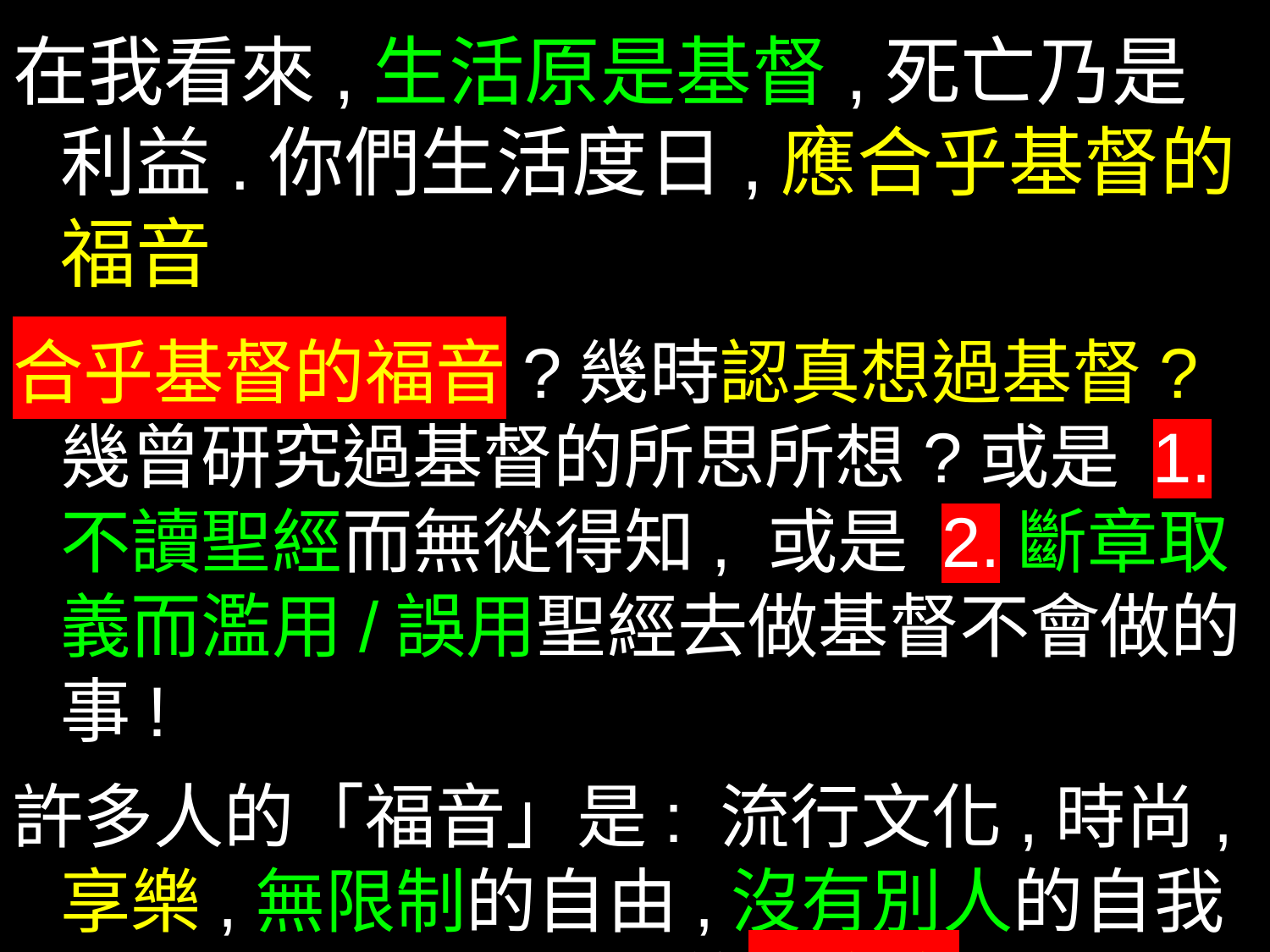

在我看來,生活原是基督,死亡乃是利益.你們生活度日,應合乎基督的福音
合乎基督的福音?幾時認真想過基督?幾曾研究過基督的所思所想?或是 1.不讀聖經而無從得知, 或是 2.斷章取義而濫用/誤用聖經去做基督不會做的事!
許多人的「福音」是: 流行文化,時尚,享樂,無限制的自由,沒有別人的自我中心,不顧別人死活的獨樂樂(個人,家庭,國家,教會,人類)